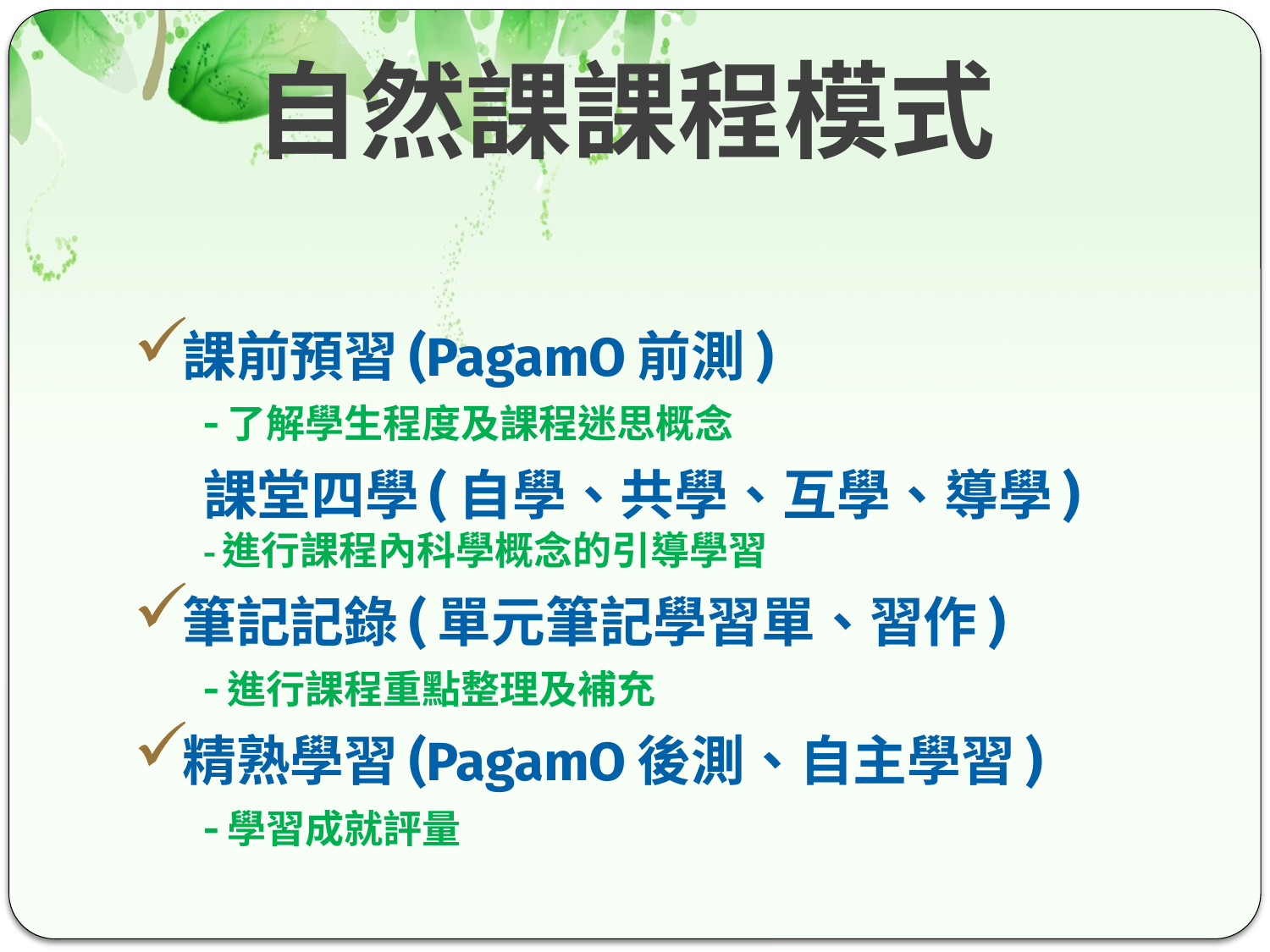

# 自然課課程模式

課前預習(PagamO前測)
-了解學生程度及課程迷思概念
課堂四學(自學、共學、互學、導學)
-進行課程內科學概念的引導學習
筆記記錄(單元筆記學習單、習作)
-進行課程重點整理及補充
精熟學習(PagamO後測、自主學習)
-學習成就評量